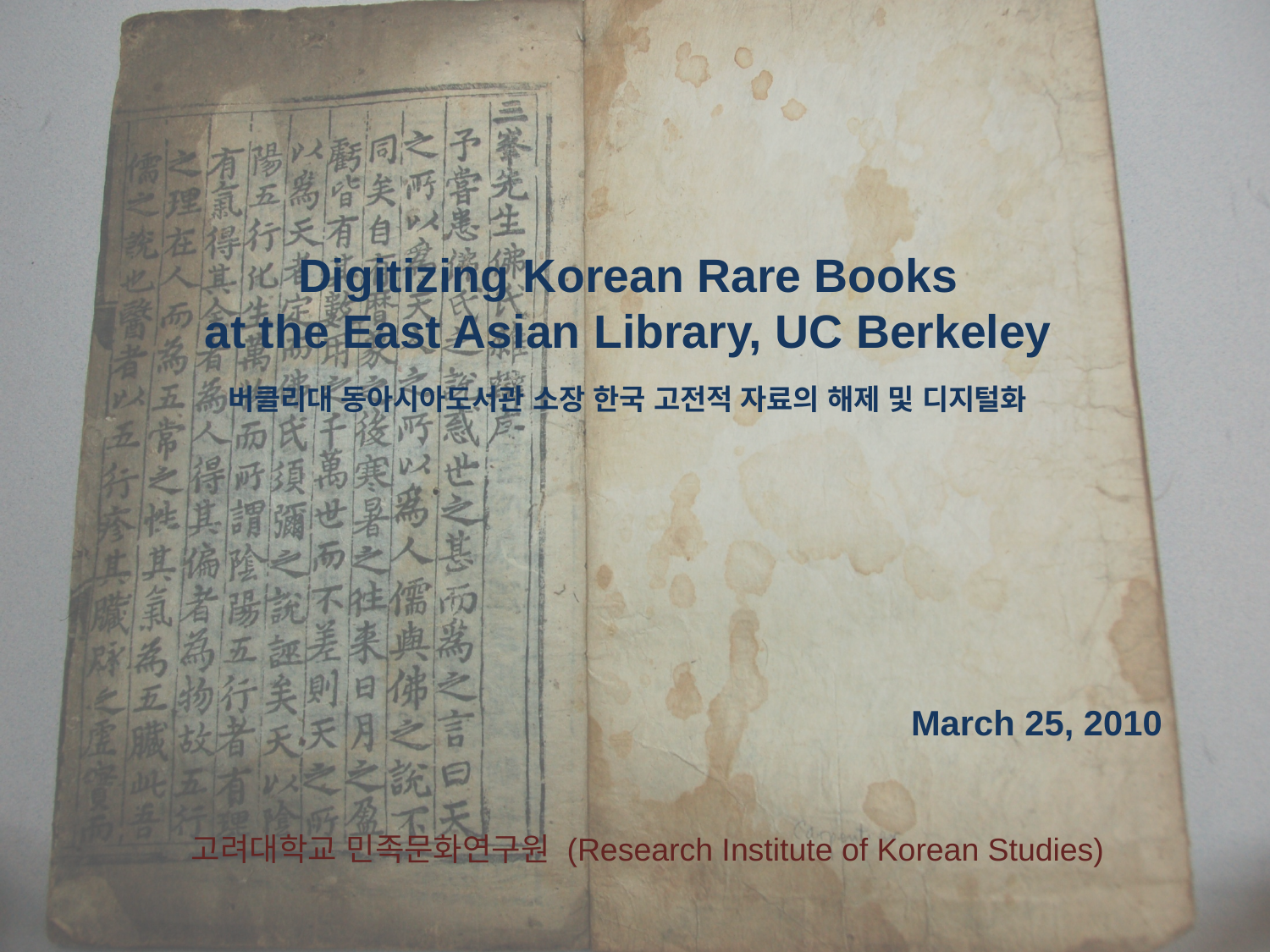

# Digitizing Korean Rare Books at the East Asian Library, UC Berkeley 버클리대 동아시아도서관 소장 한국 고전적 자료의 해제 및 디지털화
March 25, 2010
고려대학교 민족문화연구원 (Research Institute of Korean Studies)